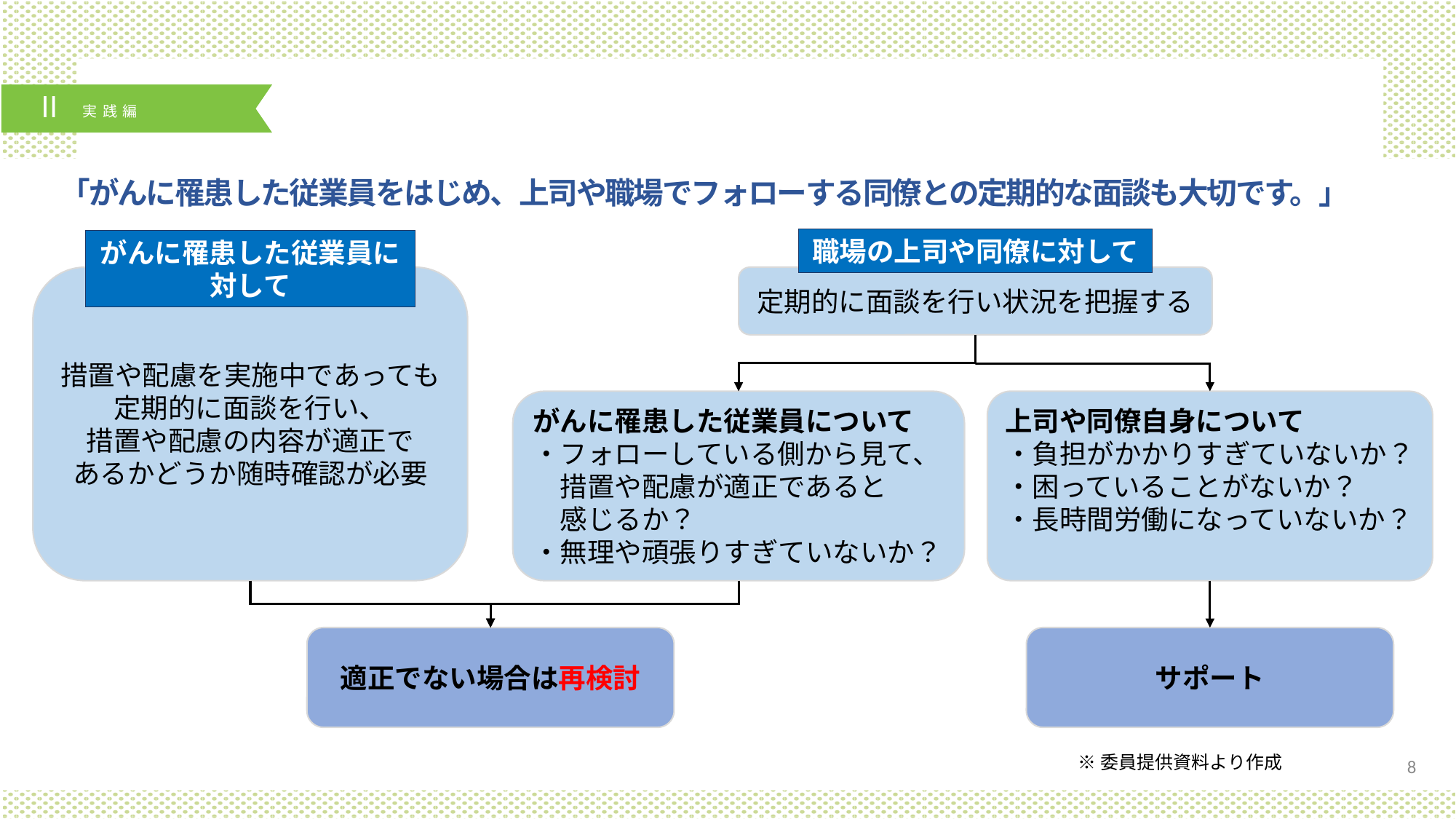

「がんに罹患した従業員をはじめ、上司や職場でフォローする同僚との定期的な面談も大切です。」
職場の上司や同僚に対して
がんに罹患した従業員に対して
措置や配慮を実施中であっても
定期的に面談を行い、
措置や配慮の内容が適正で
あるかどうか随時確認が必要
定期的に面談を行い状況を把握する
がんに罹患した従業員について
・フォローしている側から見て、
　措置や配慮が適正であると
　感じるか？
・無理や頑張りすぎていないか？
上司や同僚自身について
・負担がかかりすぎていないか？
・困っていることがないか？
・長時間労働になっていないか？

適正でない場合は再検討
サポート
※委員提供資料より作成